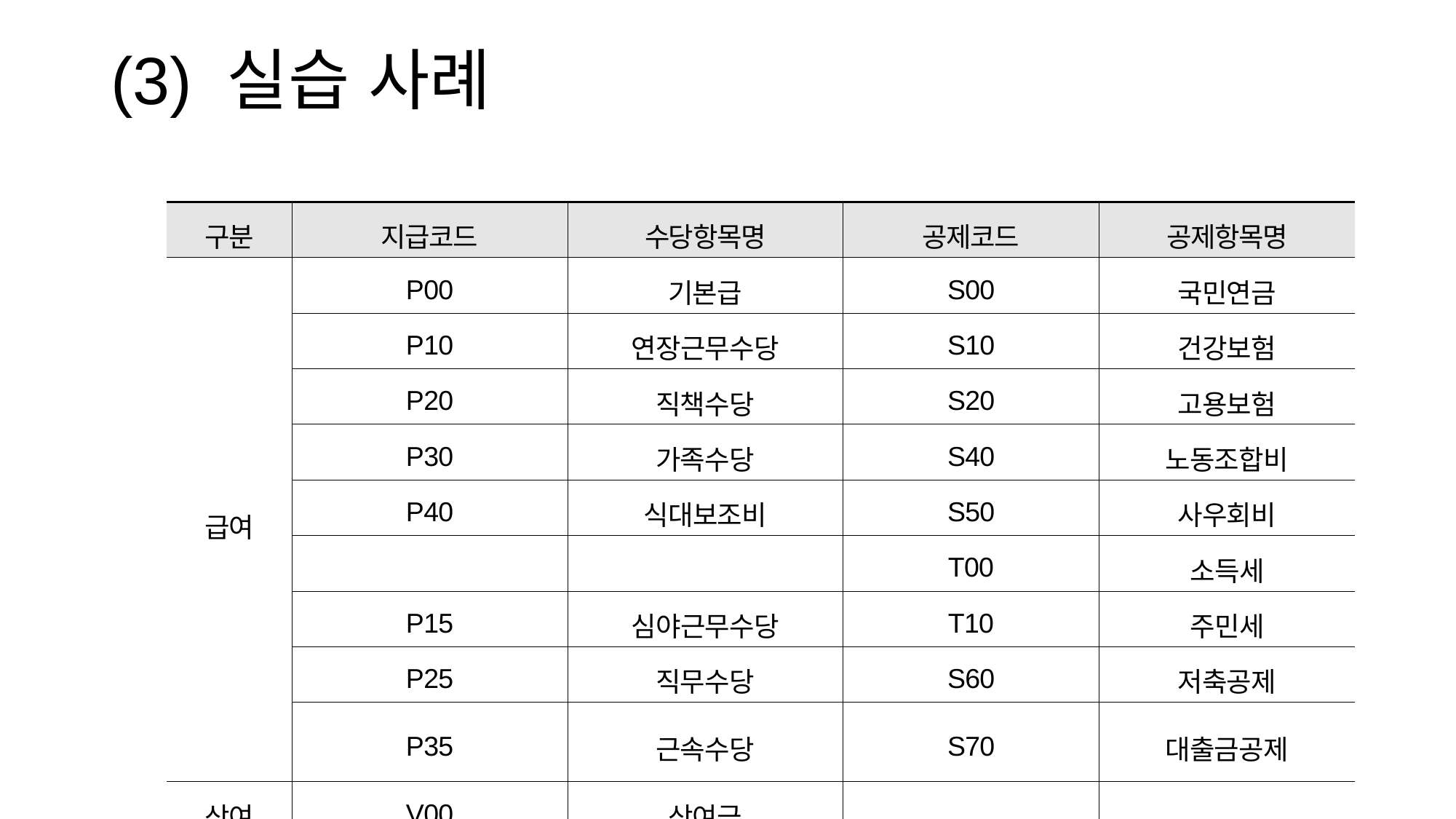

# (3) 실습 사례
| 구분 | 지급코드 | 수당항목명 | 공제코드 | 공제항목명 |
| --- | --- | --- | --- | --- |
| 급여 | P00 | 기본급 | S00 | 국민연금 |
|  | P10 | 연장근무수당 | S10 | 건강보험 |
|  | P20 | 직책수당 | S20 | 고용보험 |
|  | P30 | 가족수당 | S40 | 노동조합비 |
|  | P40 | 식대보조비 | S50 | 사우회비 |
|  |  |  | T00 | 소득세 |
|  | P15 | 심야근무수당 | T10 | 주민세 |
|  | P25 | 직무수당 | S60 | 저축공제 |
|  | P35 | 근속수당 | S70 | 대출금공제 |
| 상여 | V00 | 상여금 |  |  |